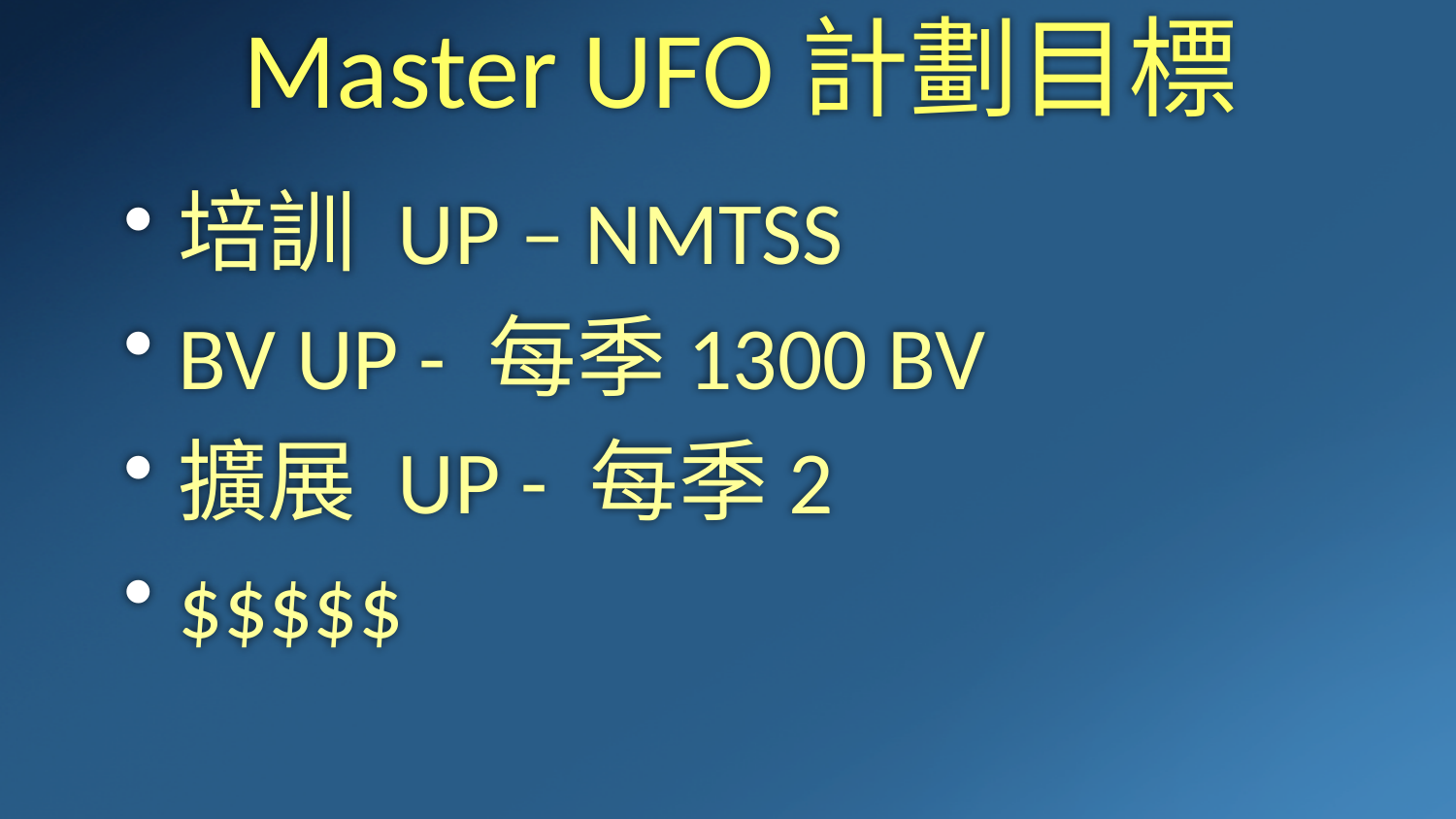

# Master UFO計劃目標
培訓 UP – NMTSS
BV UP - 每季1300 BV
擴展 UP - 每季2
$$$$$